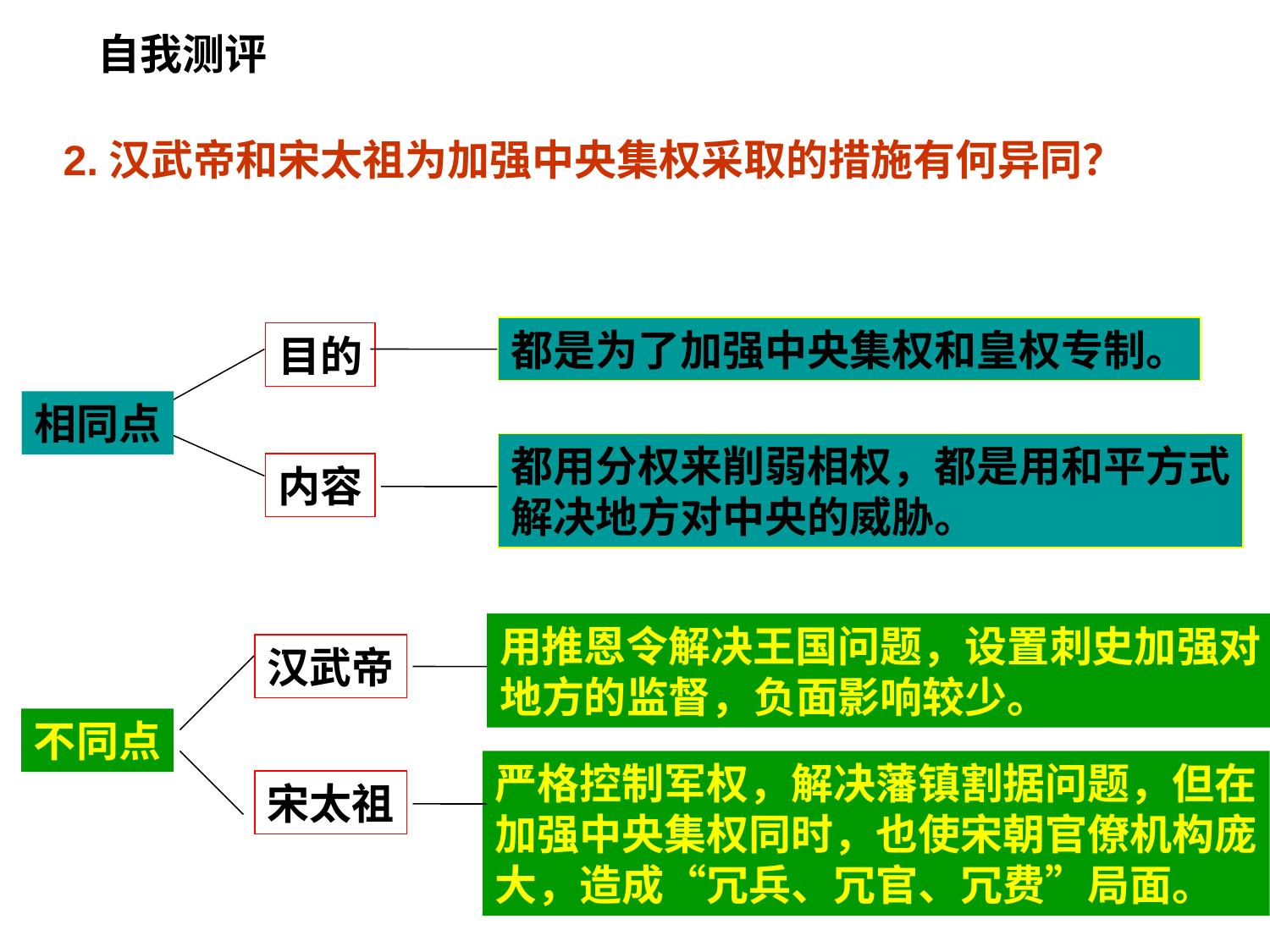

自我测评
2.汉武帝和宋太祖为加强中央集权采取的措施有何异同？
都是为了加强中央集权和皇权专制。
目的

相同点

都用分权来削弱相权，都是用和平方式
解决地方对中央的威胁。
内容

用推恩令解决王国问题，设置刺史加强对
地方的监督，负面影响较少。
汉武帝

不同点

严格控制军权，解决藩镇割据问题，但在
加强中央集权同时，也使宋朝官僚机构庞
大，造成“冗兵、冗官、冗费”局面。

宋太祖